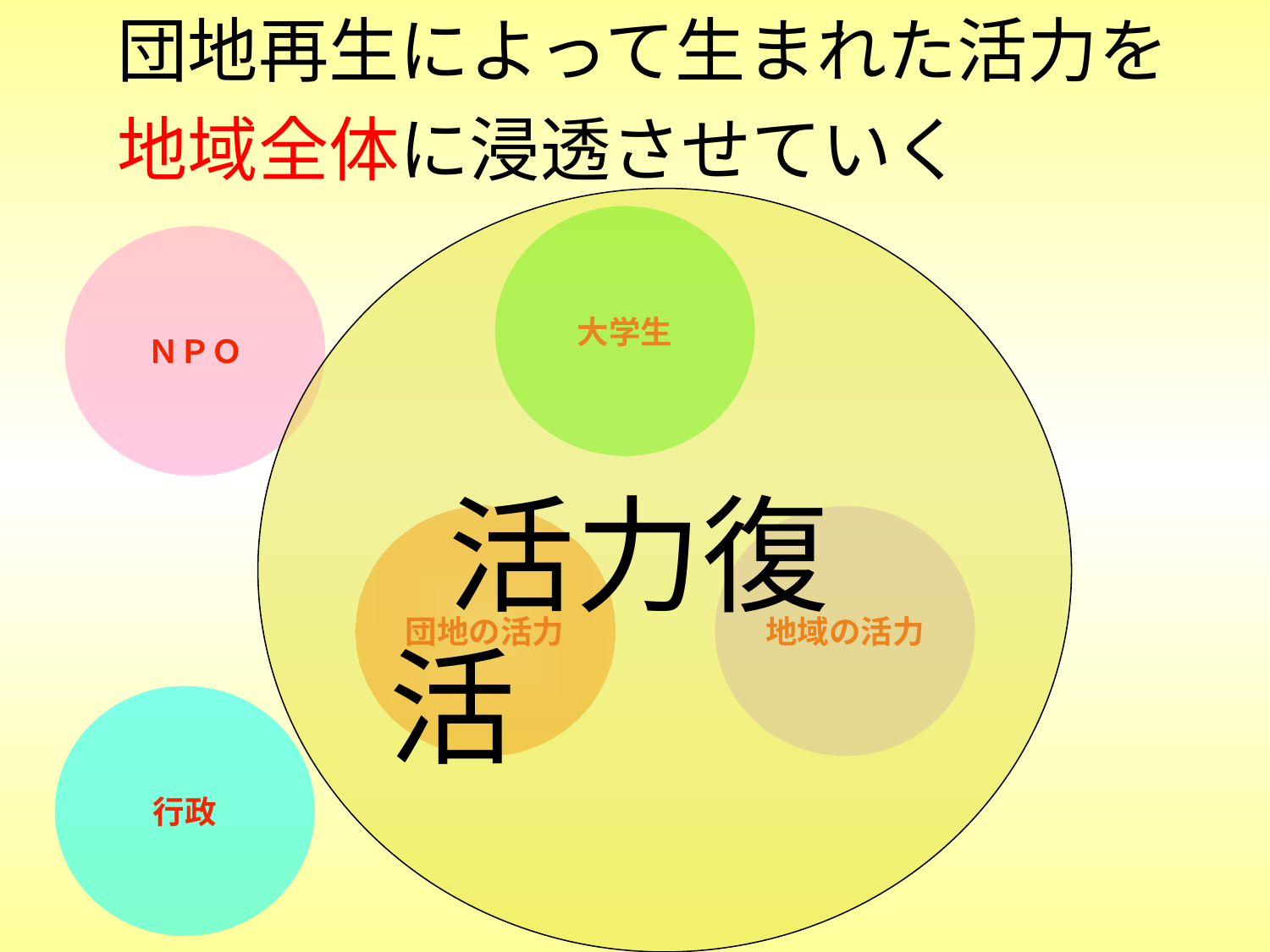

団地再生によって生まれた活力を
地域全体に浸透させていく

 活力復活
大学生
ＮＰＯ
団地の活力
地域の活力
行政